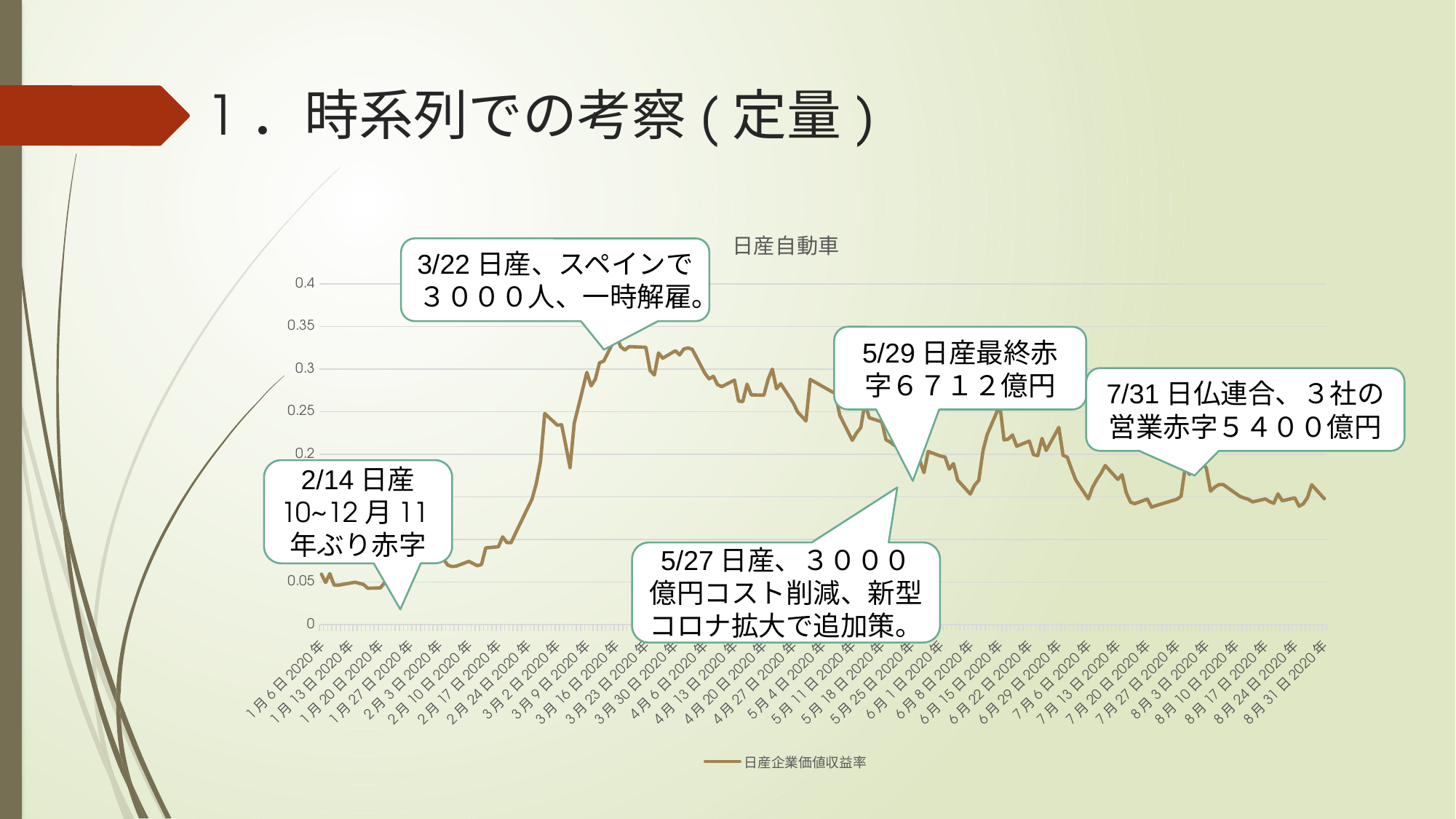

# 1．時系列での考察(定量)

### Chart: 日産自動車

| Category | 日産企業価値収益率 |
|---|---|
| 43836 | 0.05914760979310072 |
| 43837 | 0.04934752752463378 |
| 43838 | 0.05975297681708306 |
| 43839 | 0.04641302730824659 |
| 43840 | 0.04624852577970616 |
| 43844 | 0.049692906407136896 |
| 43845 | 0.04838118553033548 |
| 43846 | 0.04712143983367874 |
| 43847 | 0.04265524772931928 |
| 43850 | 0.04309277824365626 |
| 43851 | 0.04921136582327817 |
| 43852 | 0.04715120037554246 |
| 43853 | 0.054553924001811395 |
| 43854 | 0.05293552254554958 |
| 43857 | 0.07997747563411091 |
| 43858 | 0.07718449822643166 |
| 43859 | 0.06888620770800068 |
| 43860 | 0.0779452915075435 |
| 43861 | 0.0738328121245779 |
| 43864 | 0.08354075151202528 |
| 43865 | 0.0764860257441073 |
| 43866 | 0.06969675067309451 |
| 43867 | 0.06809893326452512 |
| 43868 | 0.0686057935536016 |
| 43871 | 0.07420565946822741 |
| 43873 | 0.069055727640566 |
| 43874 | 0.07060330879772653 |
| 43875 | 0.09002257472895979 |
| 43878 | 0.09132085072878222 |
| 43879 | 0.10291618931058585 |
| 43880 | 0.09631499340710828 |
| 43881 | 0.09612344169215166 |
| 43882 | 0.10667533559200092 |
| 43886 | 0.14746500714725075 |
| 43887 | 0.16576806732705662 |
| 43888 | 0.1912360616868625 |
| 43889 | 0.24767549211353318 |
| 43892 | 0.23394932121593082 |
| 43893 | 0.23453584626524554 |
| 43894 | 0.21005178355063178 |
| 43895 | 0.18423328351626897 |
| 43896 | 0.23653823108958985 |
| 43899 | 0.2959776378802298 |
| 43900 | 0.2801506201870463 |
| 43901 | 0.2880429662421723 |
| 43902 | 0.3072420769267711 |
| 43903 | 0.3091834140899906 |
| 43906 | 0.33900772851467115 |
| 43907 | 0.326080826236229 |
| 43908 | 0.3222152880676762 |
| 43909 | 0.3261665310824121 |
| 43913 | 0.3254319743146632 |
| 43914 | 0.29819676889646274 |
| 43915 | 0.2929611287835483 |
| 43916 | 0.3188155156214524 |
| 43917 | 0.31259143813262863 |
| 43920 | 0.3213911782327125 |
| 43921 | 0.3164970019514617 |
| 43922 | 0.3234762935770612 |
| 43923 | 0.32468714821676153 |
| 43924 | 0.32299513628244714 |
| 43927 | 0.2948968475866812 |
| 43928 | 0.28838149176015554 |
| 43929 | 0.2914345272238401 |
| 43930 | 0.2816208584947394 |
| 43931 | 0.2791937943041657 |
| 43934 | 0.2869608287292898 |
| 43935 | 0.26224362591429384 |
| 43936 | 0.26176947921351246 |
| 43937 | 0.2821765839814424 |
| 43938 | 0.26958426402421976 |
| 43941 | 0.26922550764932135 |
| 43942 | 0.28771772406582763 |
| 43943 | 0.2998126740709509 |
| 43944 | 0.2767323407989956 |
| 43945 | 0.28268549369328333 |
| 43948 | 0.2599930193114779 |
| 43949 | 0.2495892967692005 |
| 43951 | 0.23896803722155813 |
| 43952 | 0.2877551300516604 |
| 43958 | 0.27096598704961405 |
| 43959 | 0.24578651997452294 |
| 43962 | 0.2162650998899517 |
| 43963 | 0.2249436958780303 |
| 43964 | 0.2312422570428695 |
| 43965 | 0.26063198489471817 |
| 43966 | 0.2427225986108303 |
| 43969 | 0.23794477072227616 |
| 43970 | 0.21682682547768015 |
| 43971 | 0.2141815185179954 |
| 43972 | 0.2102506862621071 |
| 43973 | 0.22932358994463353 |
| 43976 | 0.21759743936615092 |
| 43977 | 0.20200746251162058 |
| 43978 | 0.19249828703341068 |
| 43979 | 0.17831849930962868 |
| 43980 | 0.20319324081385295 |
| 43983 | 0.19766249375272496 |
| 43984 | 0.19669368952251506 |
| 43985 | 0.1824250232031041 |
| 43986 | 0.18897091207784056 |
| 43987 | 0.16955614659495064 |
| 43990 | 0.1532003855654655 |
| 43991 | 0.16356944549496702 |
| 43992 | 0.16935724953219516 |
| 43993 | 0.20406709585040078 |
| 43994 | 0.22318598100777895 |
| 43997 | 0.25759473780949976 |
| 43998 | 0.21664974285514232 |
| 43999 | 0.21764823770818162 |
| 44000 | 0.222511829434285 |
| 44001 | 0.2093529388744693 |
| 44004 | 0.21542888292146736 |
| 44005 | 0.1993373568408201 |
| 44006 | 0.1984191055278791 |
| 44007 | 0.21850382376662675 |
| 44008 | 0.20437738561801436 |
| 44011 | 0.23138331858194416 |
| 44012 | 0.19859587510884488 |
| 44013 | 0.19649646705979054 |
| 44014 | 0.18277484063112648 |
| 44015 | 0.16984446449834933 |
| 44018 | 0.14744814622473323 |
| 44019 | 0.16118446274416487 |
| 44020 | 0.17005099296658097 |
| 44021 | 0.17750798165801607 |
| 44022 | 0.1866564590729307 |
| 44025 | 0.17042515284005655 |
| 44026 | 0.17587018191946377 |
| 44027 | 0.1547418390122279 |
| 44028 | 0.14372042425389683 |
| 44029 | 0.1418449171046989 |
| 44032 | 0.14729116529736536 |
| 44033 | 0.1377839337304822 |
| 44034 | 0.13953205321959486 |
| 44039 | 0.14708449263254364 |
| 44040 | 0.15055606729896479 |
| 44041 | 0.18495668669490853 |
| 44042 | 0.17628076391167777 |
| 44043 | 0.2018027838328601 |
| 44046 | 0.18377740163324494 |
| 44047 | 0.15661757082272054 |
| 44048 | 0.16135364616130904 |
| 44049 | 0.1643548311254817 |
| 44050 | 0.16437401897378104 |
| 44054 | 0.15031795466572487 |
| 44055 | 0.14846949155579145 |
| 44056 | 0.1470203288123987 |
| 44057 | 0.14400747815364398 |
| 44060 | 0.14744269592576364 |
| 44061 | 0.14438627864656908 |
| 44062 | 0.142298973750745 |
| 44063 | 0.15334183504418036 |
| 44064 | 0.14522151399195113 |
| 44067 | 0.14872948003331632 |
| 44068 | 0.13891789168472496 |
| 44069 | 0.14167317495174672 |
| 44070 | 0.14893428219485347 |
| 44071 | 0.164086655959476 |
| 44074 | 0.1477737150508989 |
3/22日産、スペインで３０００人、一時解雇。
5/29日産最終赤字６７１２億円
7/31日仏連合、３社の営業赤字５４００億円
2/14日産 10~12月11年ぶり赤字
5/27日産、３０００億円コスト削減、新型コロナ拡大で追加策。